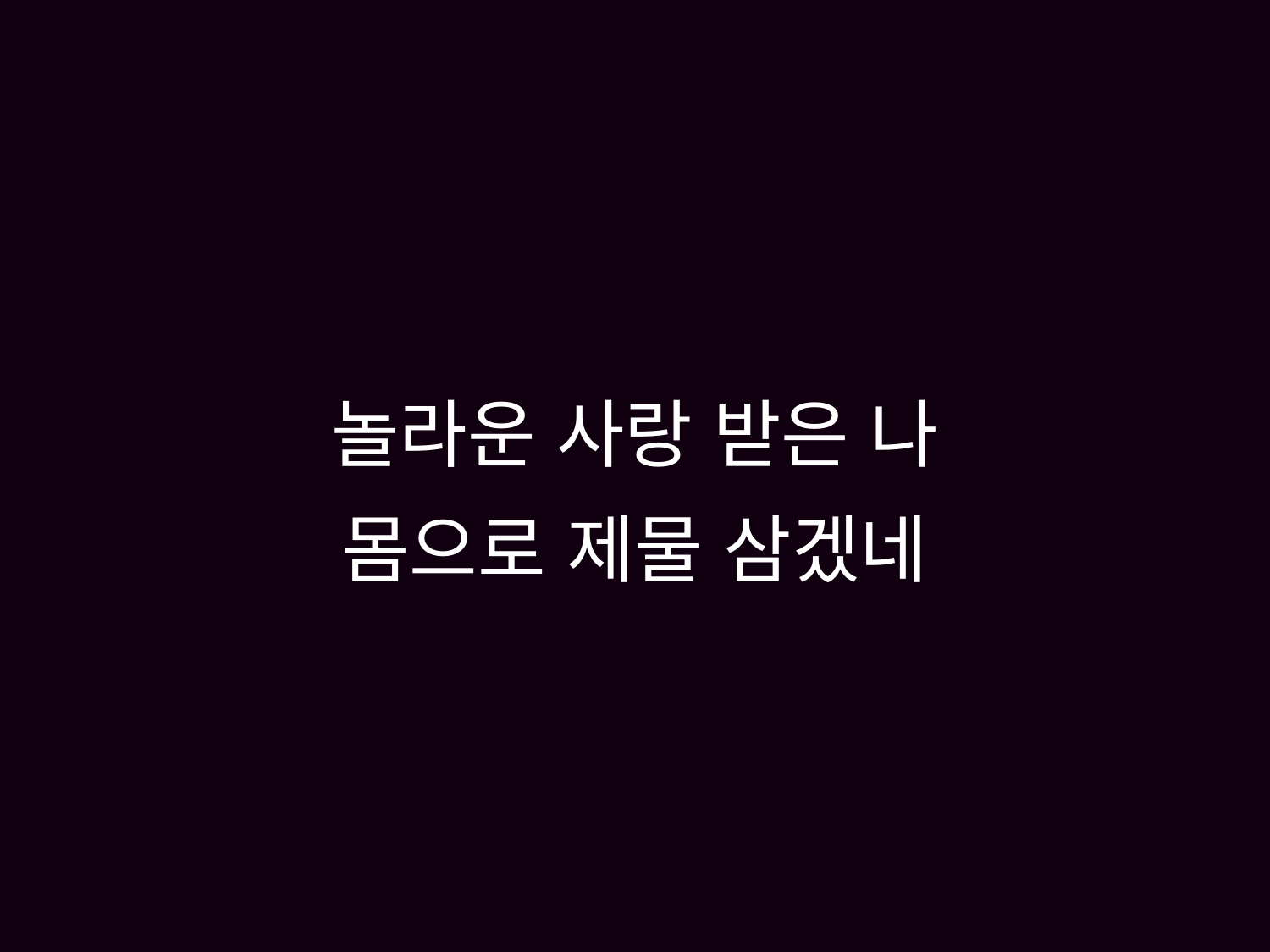

# 놀라운 사랑 받은 나 몸으로 제물 삼겠네